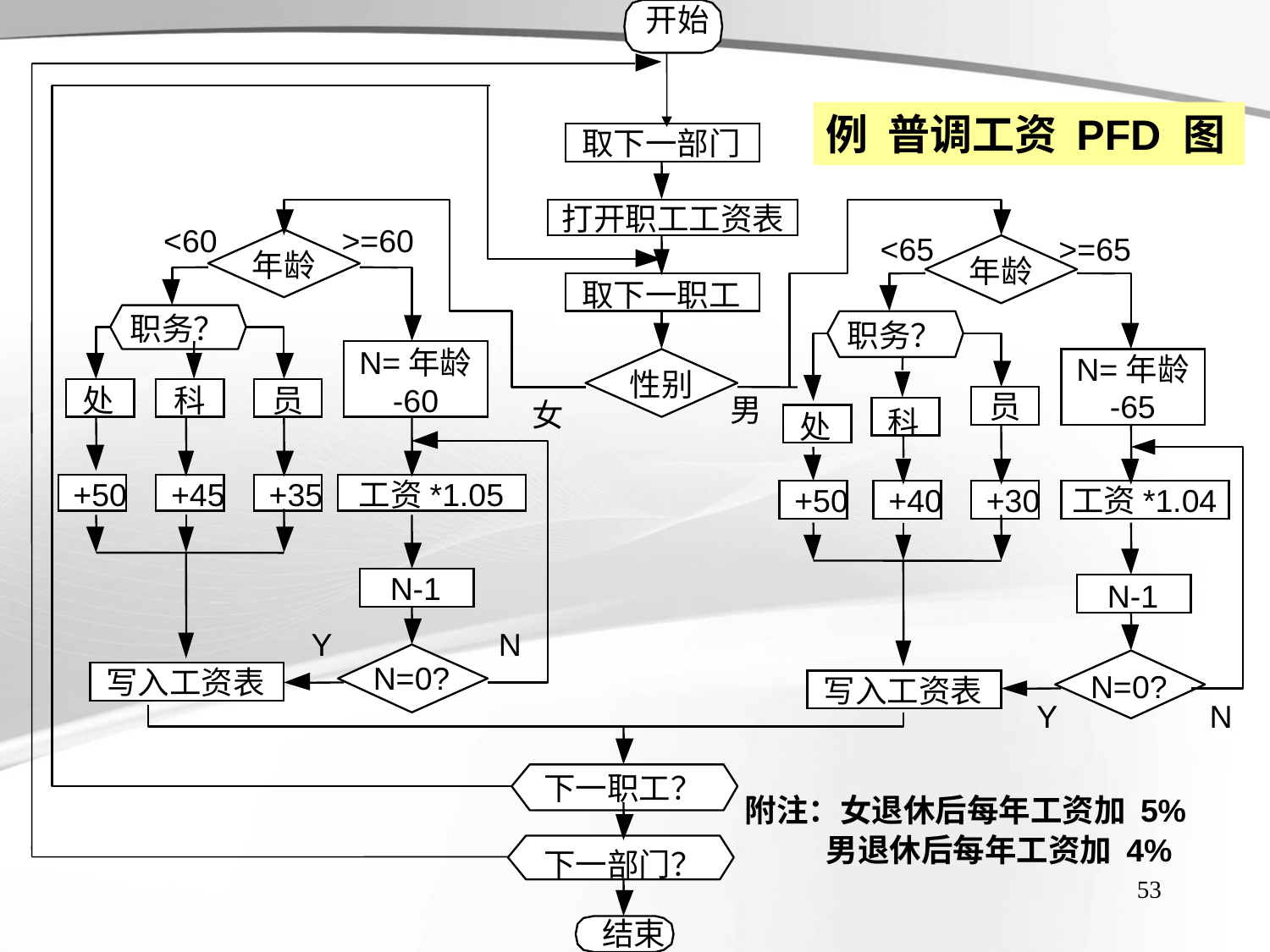

开始

例  普调工资 PFD 图

取下一部门

打开职工工资表

<60
>=60
<65
>=65

年龄

年龄

取下一职工

职务？

职务？

N=年龄

N=年龄

性别

处
科
员
-60
男

员
-65
女

科

处

+50

+45

+35

工资*1.05

+50

+40

+30

工资*1.04

N-1

N-1

Y
N

N=0?

写入工资表
N=0?

写入工资表

Y
N

下一职工？
附注：女退休后每年工资加 5%

      男退休后每年工资加 4%

下一部门？

53

结束